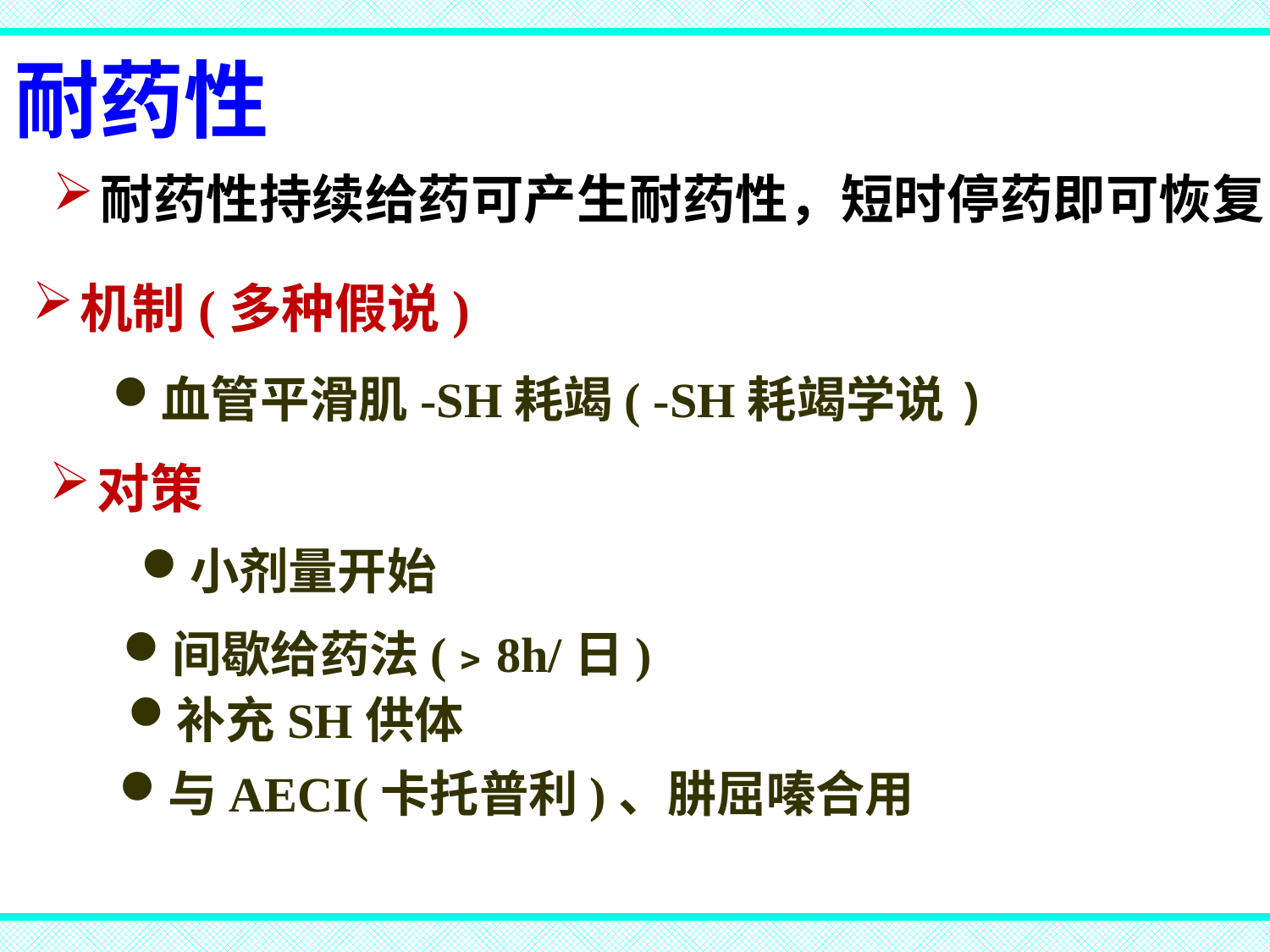

耐药性
耐药性持续给药可产生耐药性，短时停药即可恢复
机制(多种假说)
血管平滑肌-SH耗竭( -SH耗竭学说)
对策
小剂量开始
间歇给药法(﹥8h/日)
补充SH供体
与AECI(卡托普利)、肼屈嗪合用